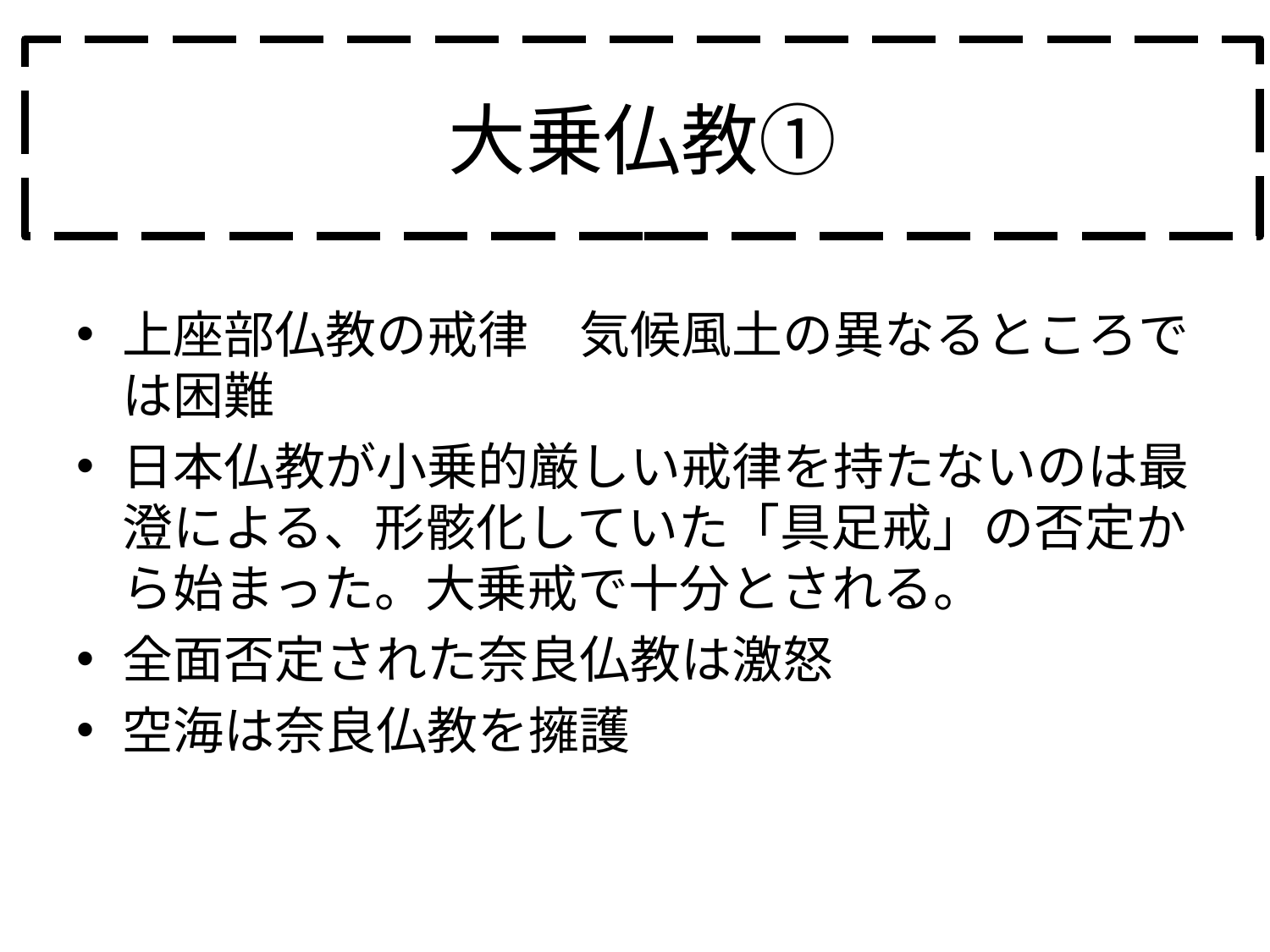

# 大乗仏教①
上座部仏教の戒律　気候風土の異なるところでは困難
日本仏教が小乗的厳しい戒律を持たないのは最澄による、形骸化していた「具足戒」の否定から始まった。大乗戒で十分とされる。
全面否定された奈良仏教は激怒
空海は奈良仏教を擁護